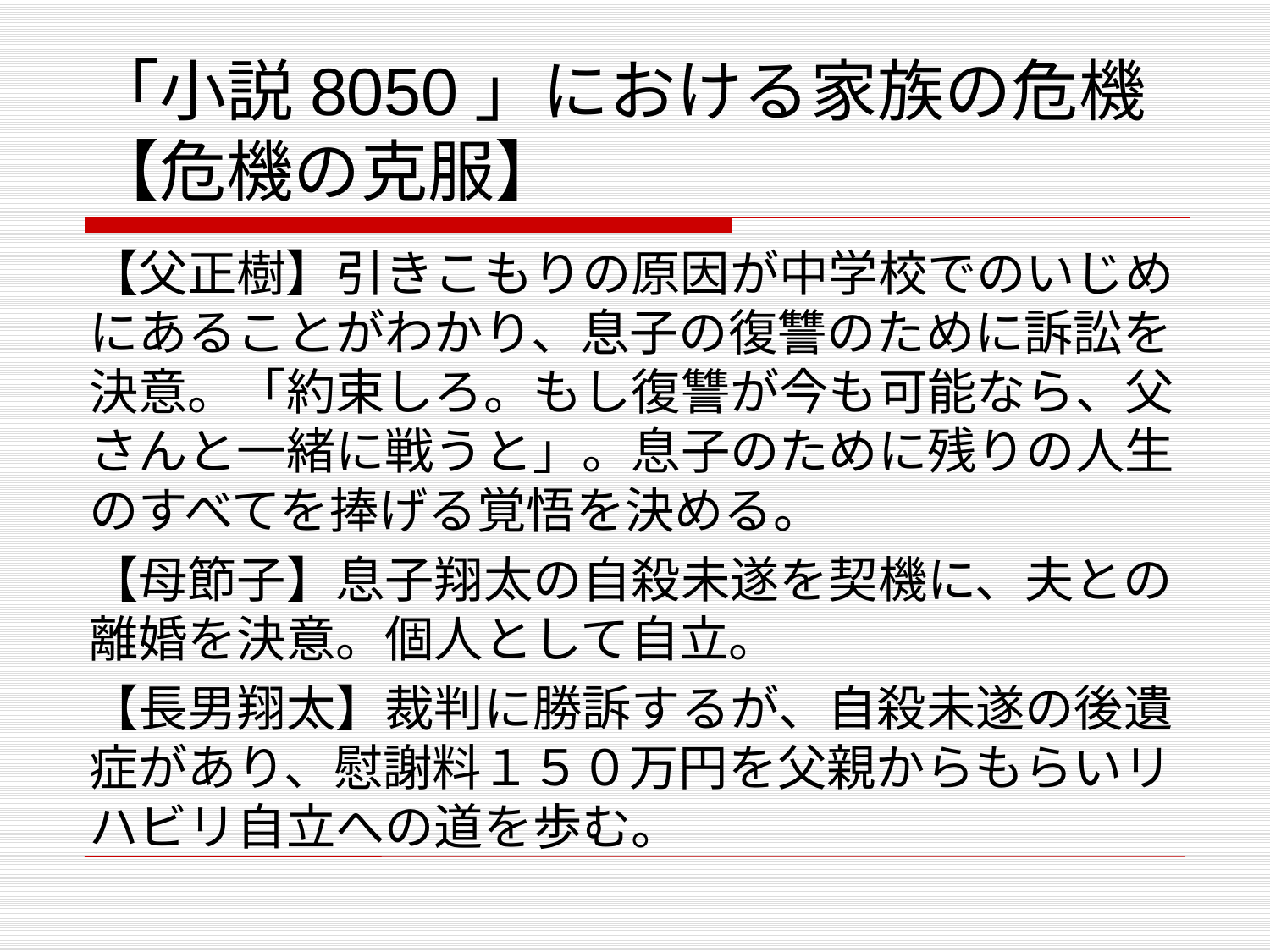

# 「小説8050」における家族の危機 【危機の克服】
【父正樹】引きこもりの原因が中学校でのいじめにあることがわかり、息子の復讐のために訴訟を決意。「約束しろ。もし復讐が今も可能なら、父さんと一緒に戦うと」。息子のために残りの人生のすべてを捧げる覚悟を決める。
【母節子】息子翔太の自殺未遂を契機に、夫との離婚を決意。個人として自立。
【長男翔太】裁判に勝訴するが、自殺未遂の後遺症があり、慰謝料１５０万円を父親からもらいリハビリ自立への道を歩む。